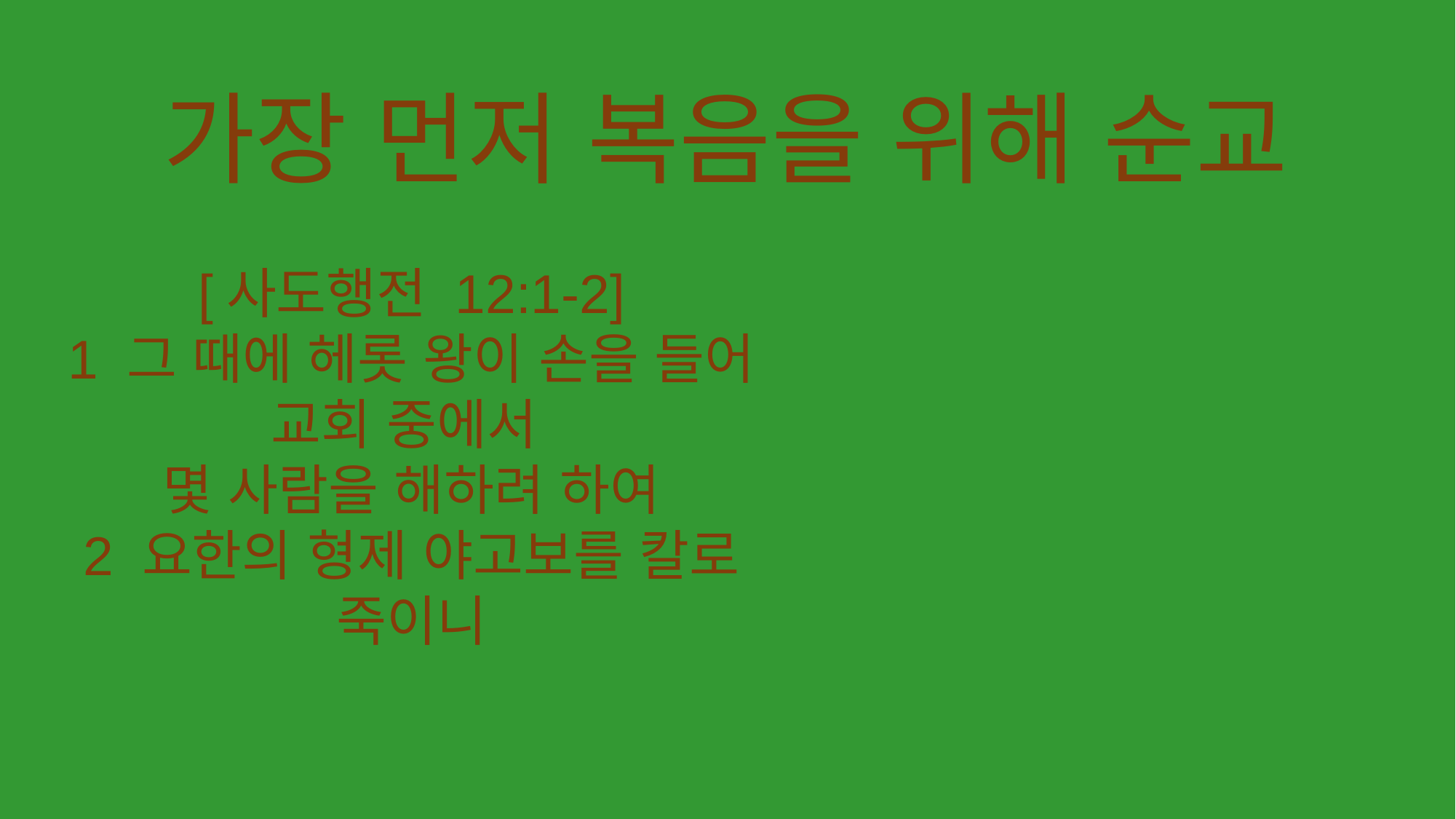

가장 먼저 복음을 위해 순교
[사도행전 12:1-2]
1 그 때에 헤롯 왕이 손을 들어 교회 중에서
몇 사람을 해하려 하여
2 요한의 형제 야고보를 칼로 죽이니